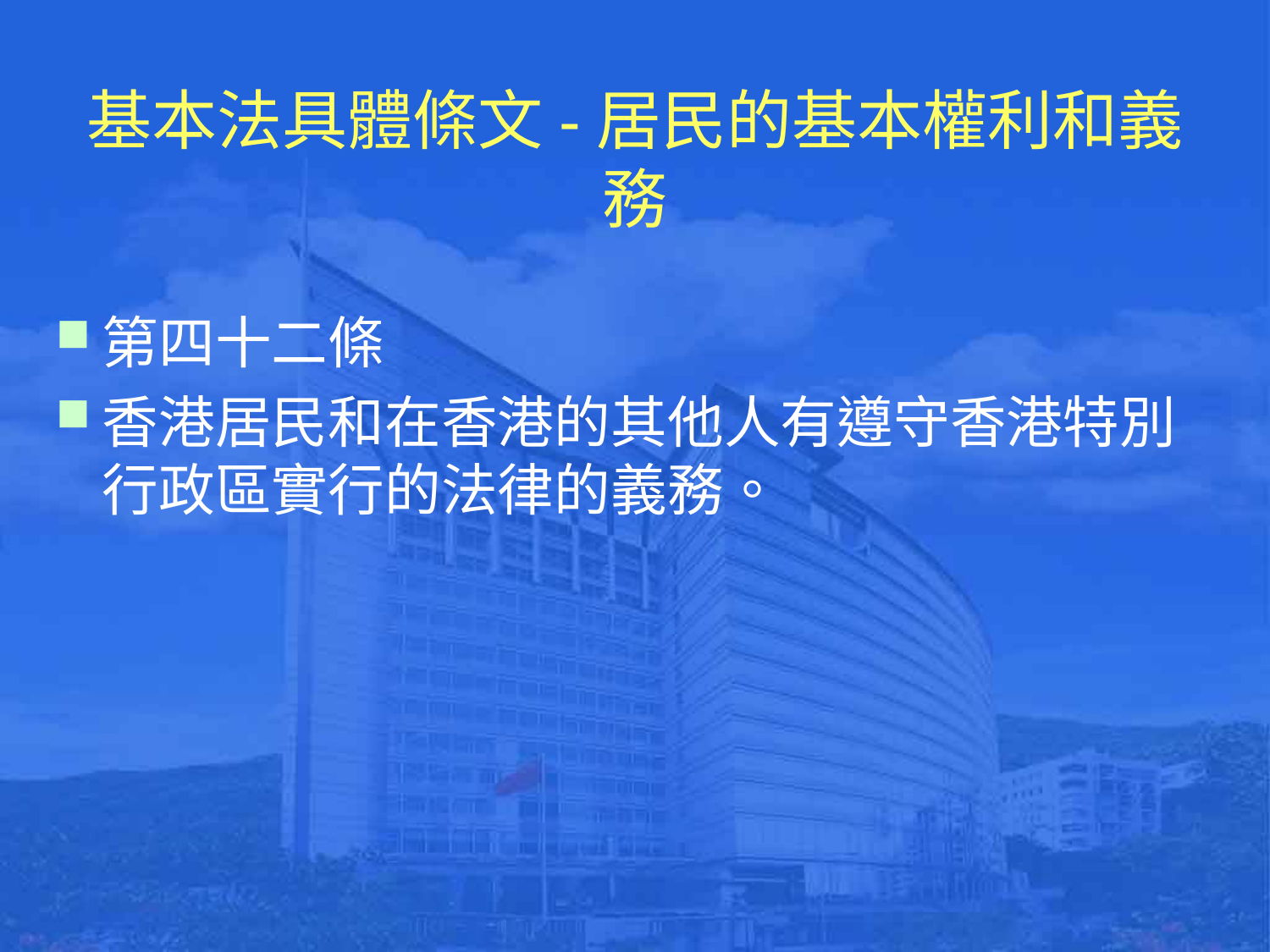

# 基本法具體條文-居民的基本權利和義務

第四十二條
香港居民和在香港的其他人有遵守香港特別行政區實行的法律的義務。